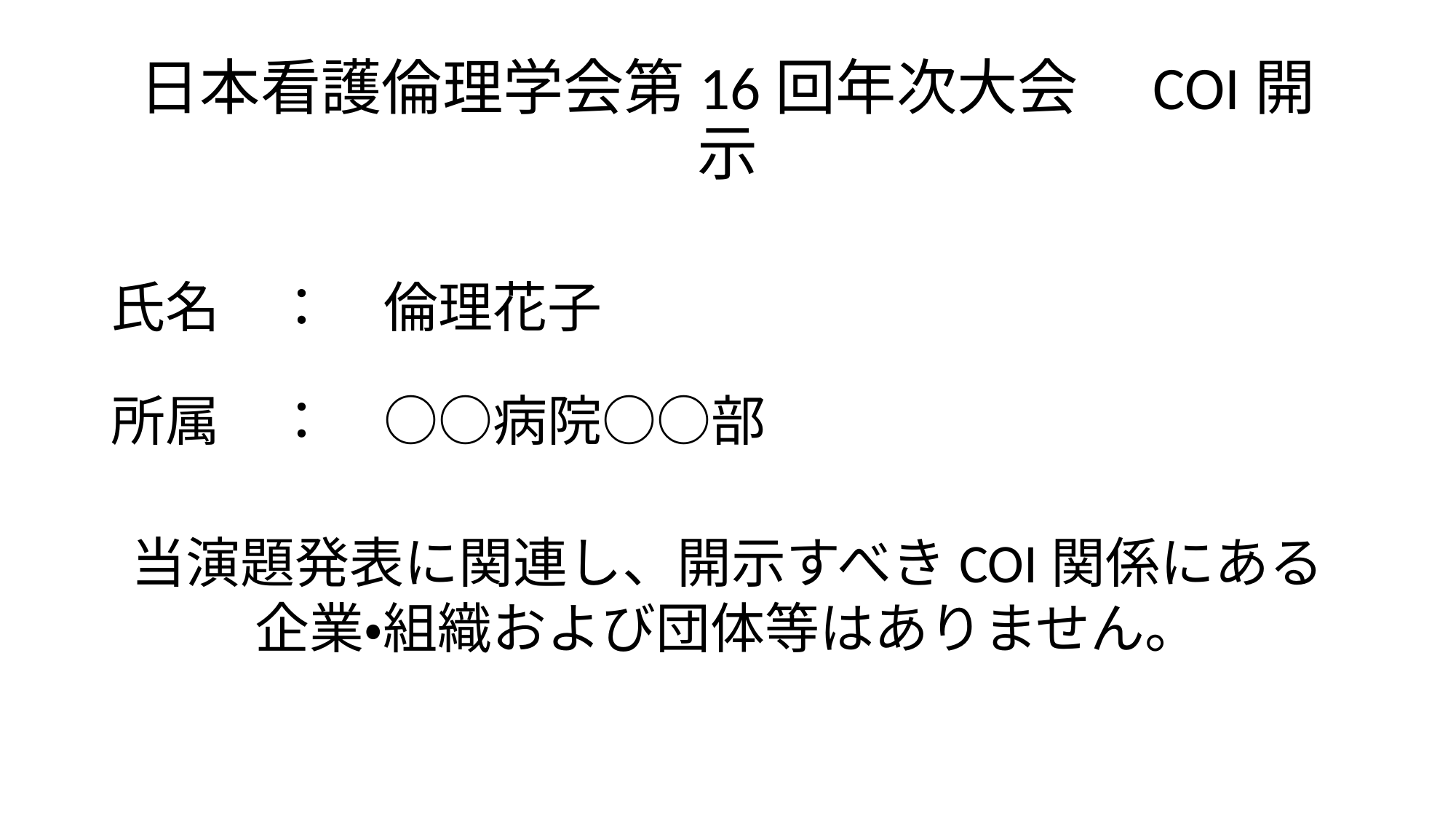

# 日本看護倫理学会第16回年次大会　COI開示
氏名　：　倫理花子
所属　：　○○病院○○部

当演題発表に関連し、開示すべきCOI関係にある
企業・組織および団体等はありません。